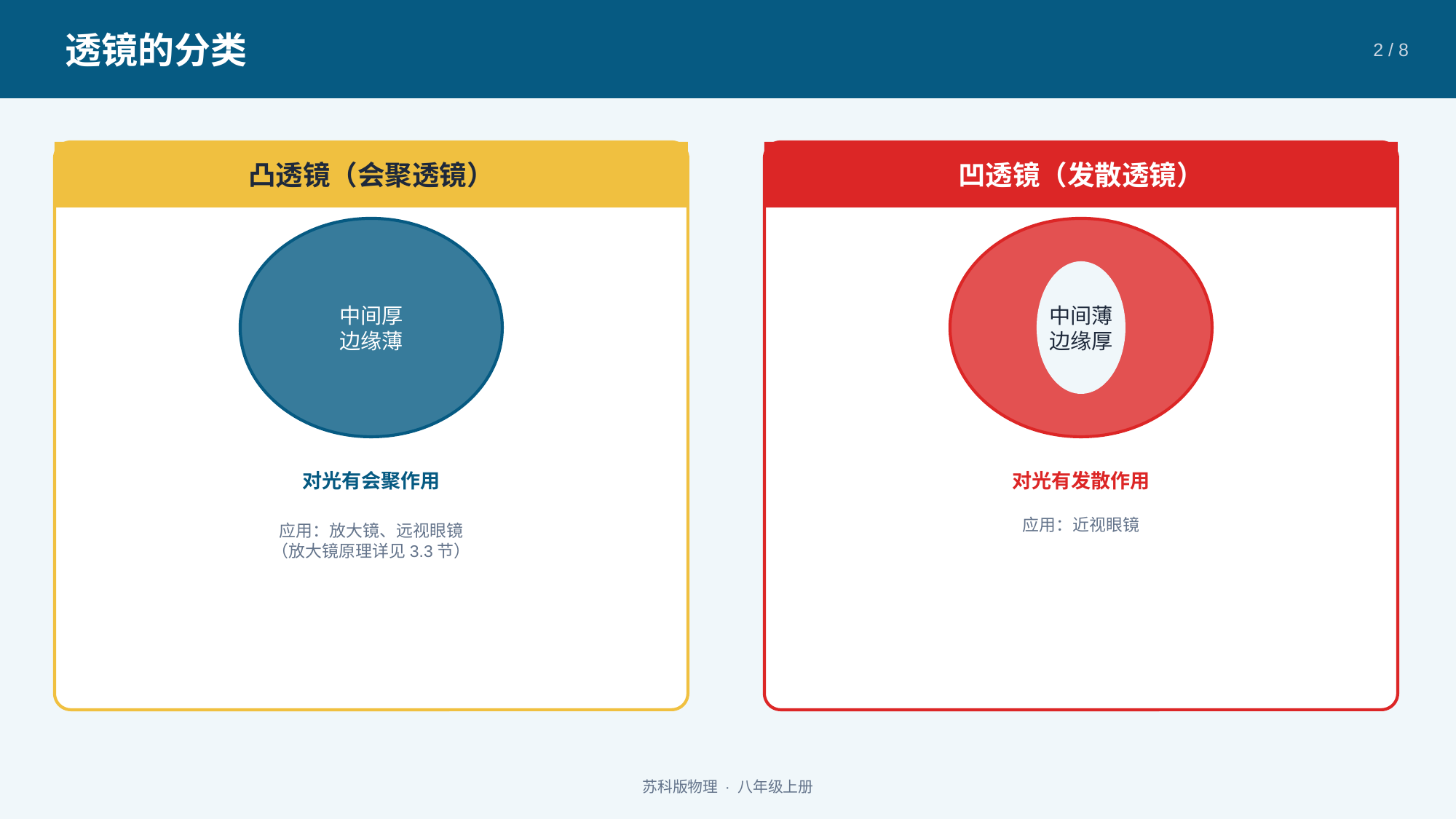

透镜的分类
2 / 8

凸透镜（会聚透镜）
凹透镜（发散透镜）

中间厚
边缘薄
中间薄
边缘厚
对光有会聚作用
对光有发散作用
应用：放大镜、远视眼镜
（放大镜原理详见3.3节）
应用：近视眼镜
苏科版物理 · 八年级上册